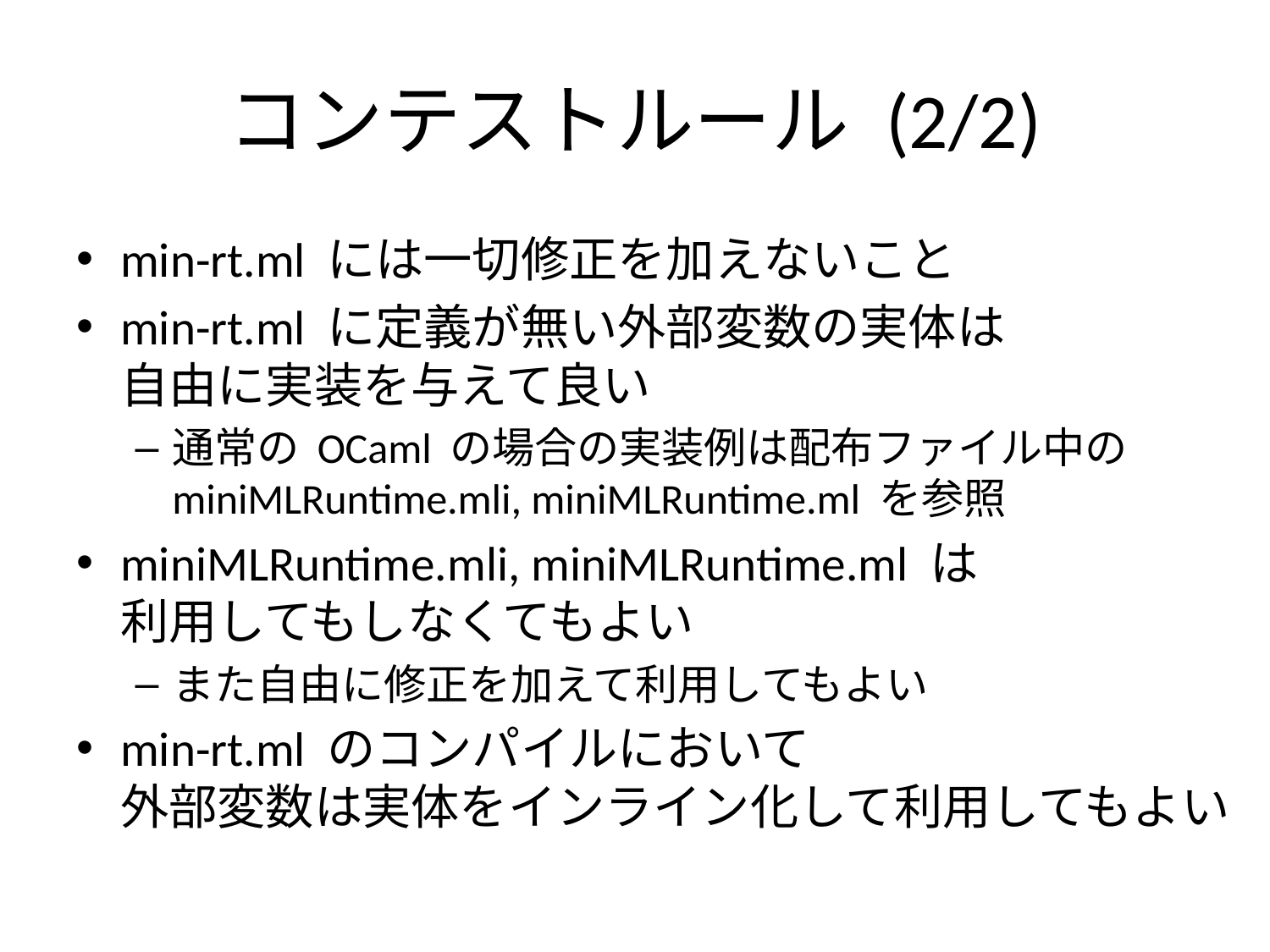

# コンテストルール (2/2)
min-rt.ml には一切修正を加えないこと
min-rt.ml に定義が無い外部変数の実体は
自由に実装を与えて良い
通常の OCaml の場合の実装例は配布ファイル中の miniMLRuntime.mli, miniMLRuntime.ml を参照
miniMLRuntime.mli, miniMLRuntime.ml は
利用してもしなくてもよい
また自由に修正を加えて利用してもよい
min-rt.ml のコンパイルにおいて
外部変数は実体をインライン化して利用してもよい